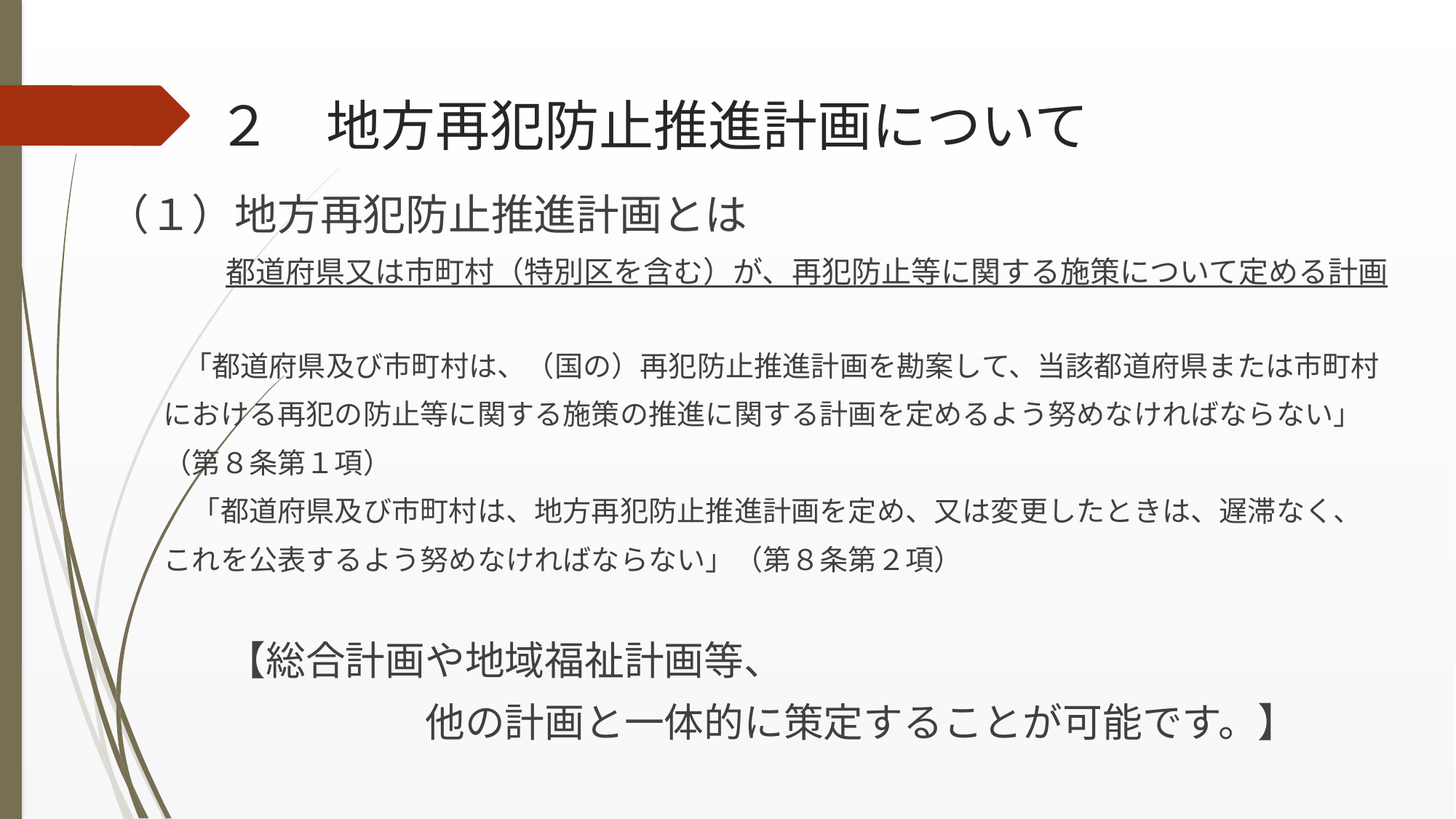

２　地方再犯防止推進計画について
（１）地方再犯防止推進計画とは
　　　　都道府県又は市町村（特別区を含む）が、再犯防止等に関する施策について定める計画

　　　「都道府県及び市町村は、（国の）再犯防止推進計画を勘案して、当該都道府県または市町村
　　における再犯の防止等に関する施策の推進に関する計画を定めるよう努めなければならない」
　　（第８条第１項）
　　　「都道府県及び市町村は、地方再犯防止推進計画を定め、又は変更したときは、遅滞なく、
　　これを公表するよう努めなければならない」（第８条第２項）

　　　【総合計画や地域福祉計画等、
　　　　　　　　他の計画と一体的に策定することが可能です。】